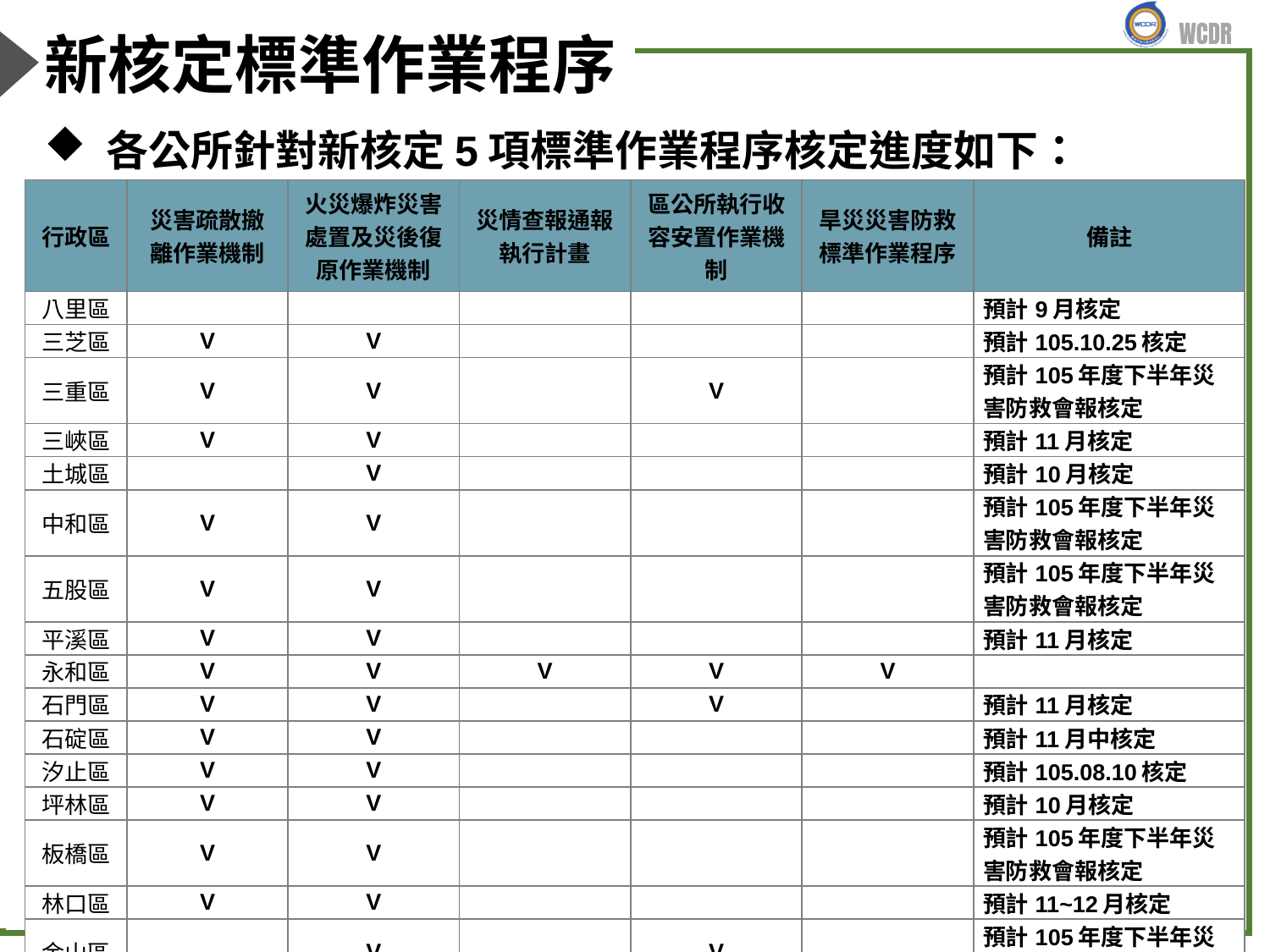

# 新核定標準作業程序
各公所針對新核定5項標準作業程序核定進度如下：
| 行政區 | 災害疏散撤離作業機制 | 火災爆炸災害處置及災後復原作業機制 | 災情查報通報執行計畫 | 區公所執行收容安置作業機制 | 旱災災害防救標準作業程序 | 備註 |
| --- | --- | --- | --- | --- | --- | --- |
| 八里區 |  |  |  |  |  | 預計9月核定 |
| 三芝區 | V | V |  |  |  | 預計105.10.25核定 |
| 三重區 | V | V |  | V |  | 預計105年度下半年災害防救會報核定 |
| 三峽區 | V | V |  |  |  | 預計11月核定 |
| 土城區 |  | V |  |  |  | 預計10月核定 |
| 中和區 | V | V |  |  |  | 預計105年度下半年災害防救會報核定 |
| 五股區 | V | V |  |  |  | 預計105年度下半年災害防救會報核定 |
| 平溪區 | V | V |  |  |  | 預計11月核定 |
| 永和區 | V | V | V | V | V |  |
| 石門區 | V | V |  | V |  | 預計11月核定 |
| 石碇區 | V | V |  |  |  | 預計11月中核定 |
| 汐止區 | V | V |  |  |  | 預計105.08.10核定 |
| 坪林區 | V | V |  |  |  | 預計10月核定 |
| 板橋區 | V | V |  |  |  | 預計105年度下半年災害防救會報核定 |
| 林口區 | V | V |  |  |  | 預計11~12月核定 |
| 金山區 |  | V |  | V |  | 預計105年度下半年災害防救會報核定 |
14